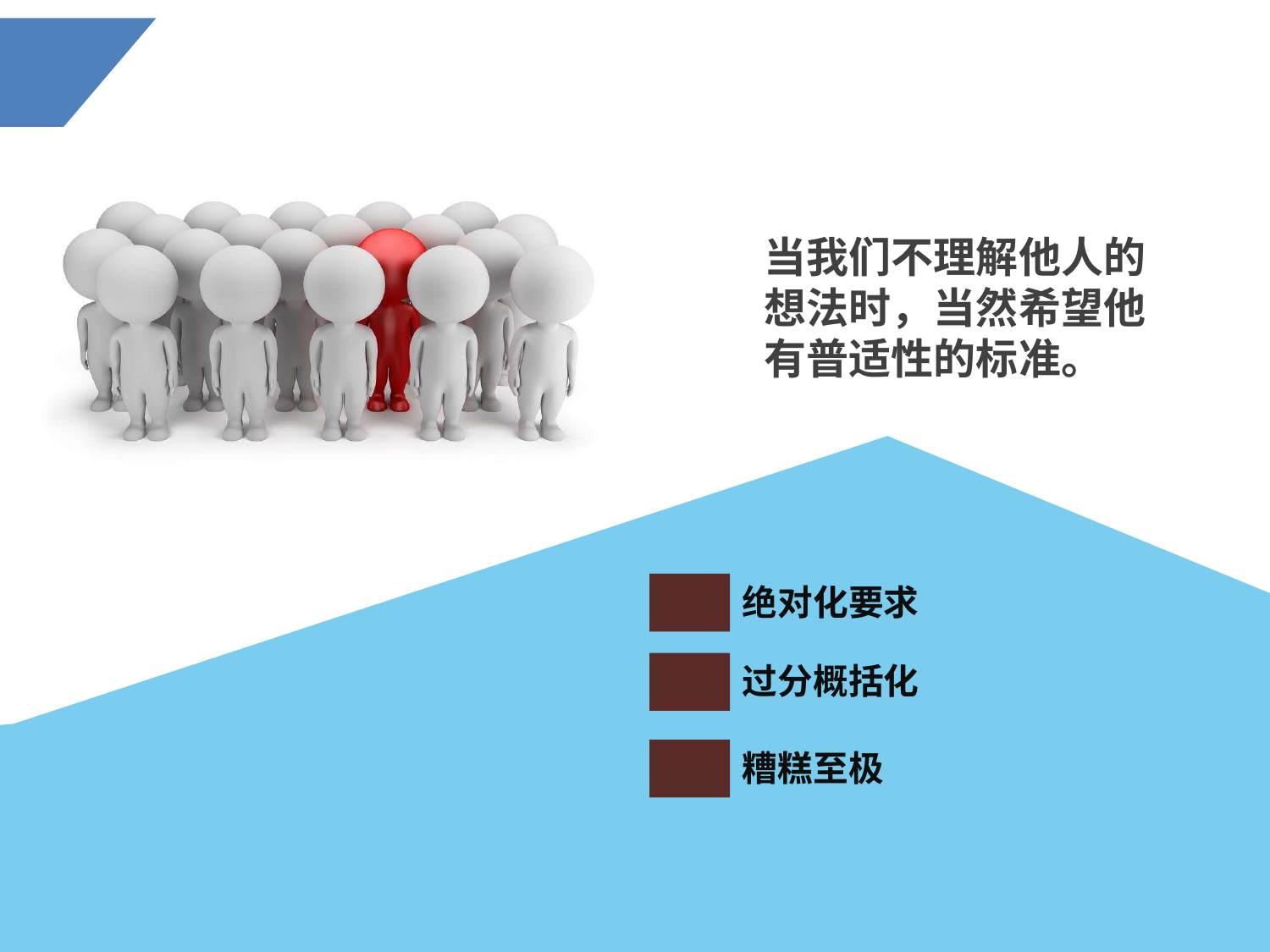

当我们不理解他人的想法时，当然希望他有普适性的标准。

### Chart

| Category |
|---|

绝对化要求

过分概括化

糟糕至极